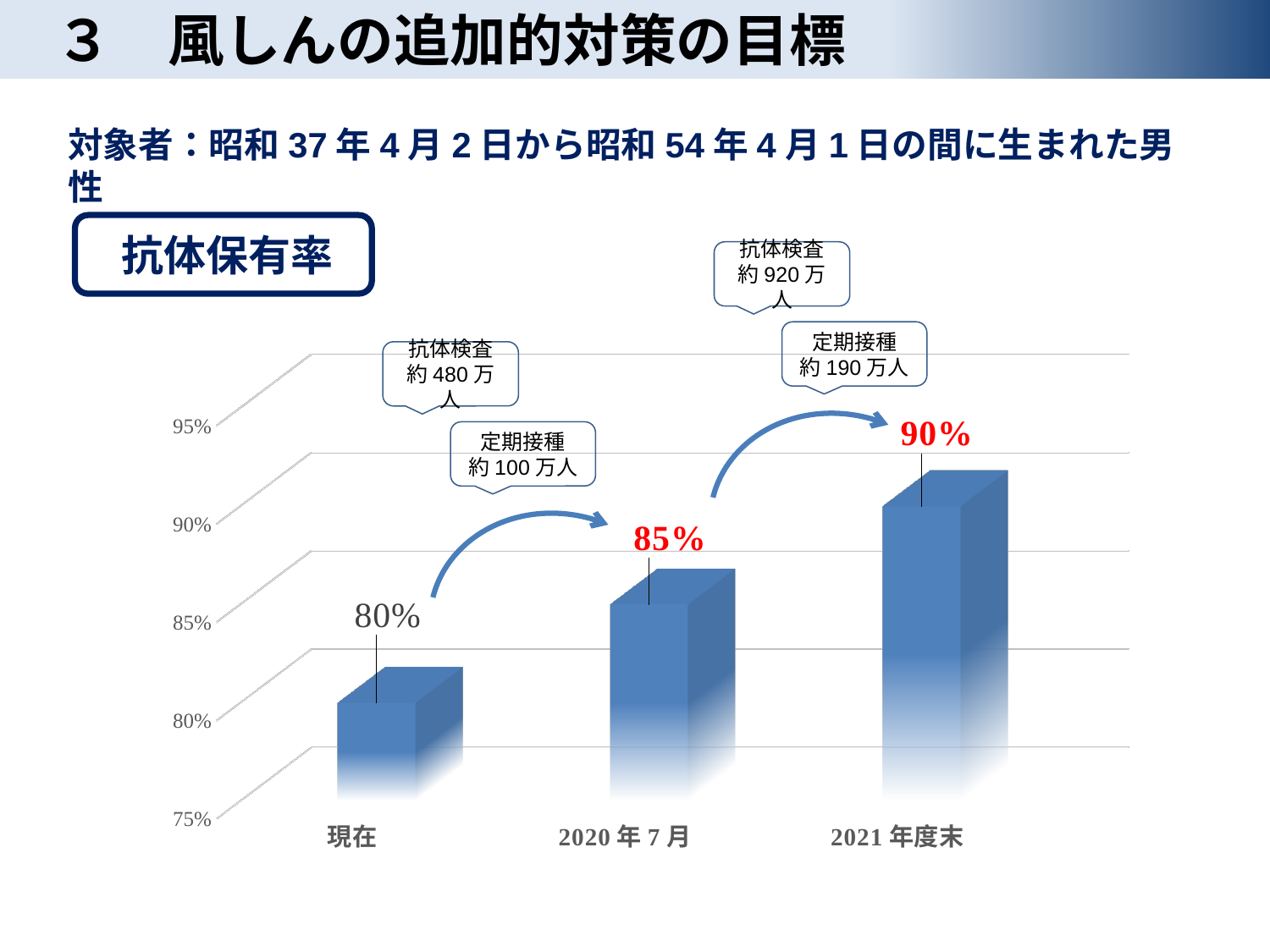

３　風しんの追加的対策の目標
対象者：昭和37年4月2日から昭和54年4月1日の間に生まれた男性
抗体保有率
抗体検査
約920万人
定期接種
約190万人

[unsupported chart]

抗体検査
約480万人

定期接種
約100万人